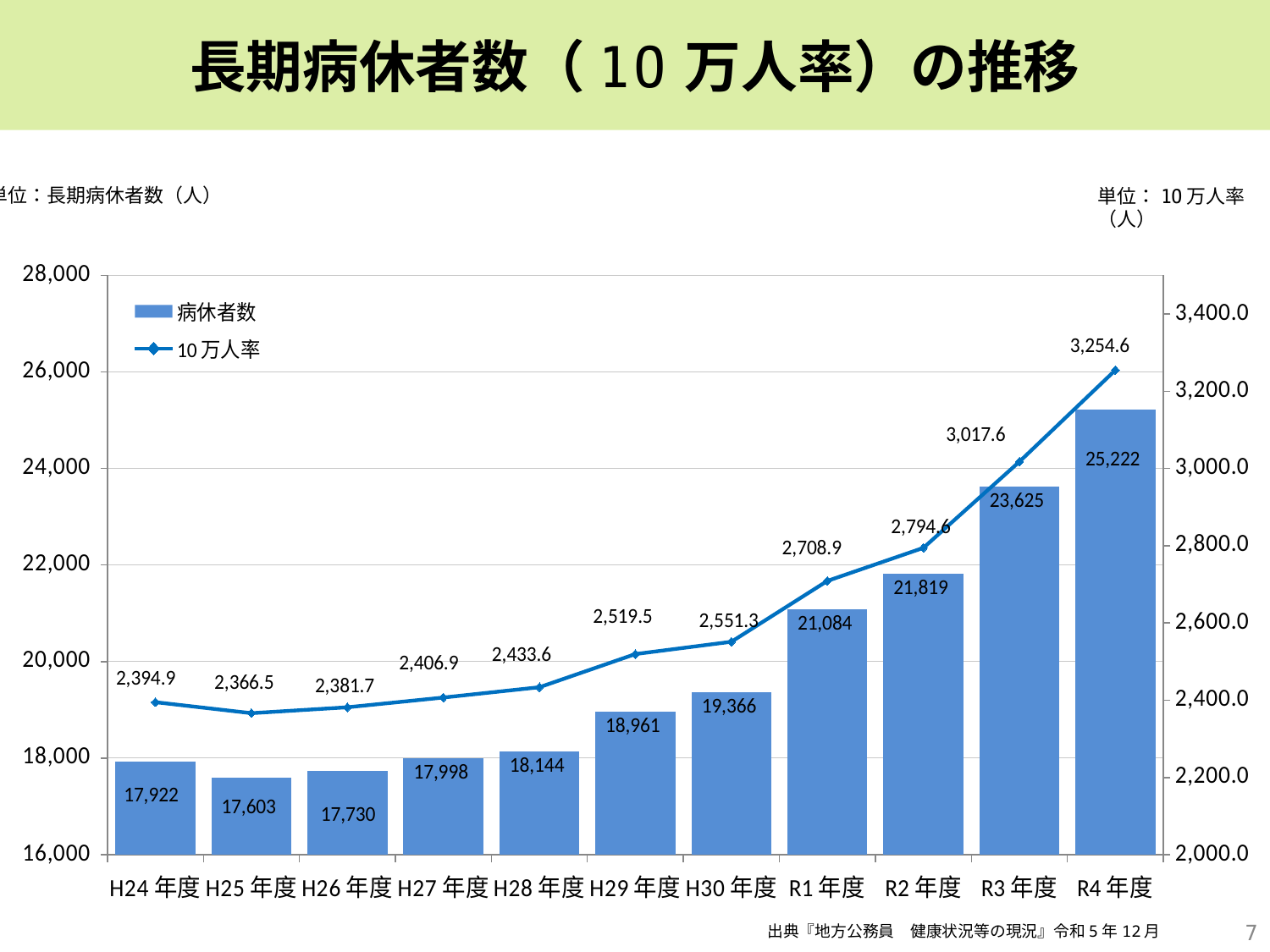

長期病休者数（10万人率）の推移
単位：長期病休者数（人）
単位：10万人率（人）

### Chart

| Category | 病休者数 | 10万人率 |
|---|---|---|
| H24年度 | 17922.0 | 2394.9 |
| H25年度 | 17603.0 | 2366.5 |
| H26年度 | 17730.0 | 2381.7 |
| H27年度 | 17998.0 | 2406.9 |
| H28年度 | 18144.0 | 2433.6 |
| H29年度 | 18961.0 | 2519.5 |
| H30年度 | 19366.0 | 2551.3 |
| R1年度 | 21084.0 | 2708.9 |
| R2年度 | 21819.0 | 2794.6 |
| R3年度 | 23625.0 | 3017.6 |
| R4年度 | 25222.0 | 3254.6 |
7
出典『地方公務員　健康状況等の現況』令和5年12月